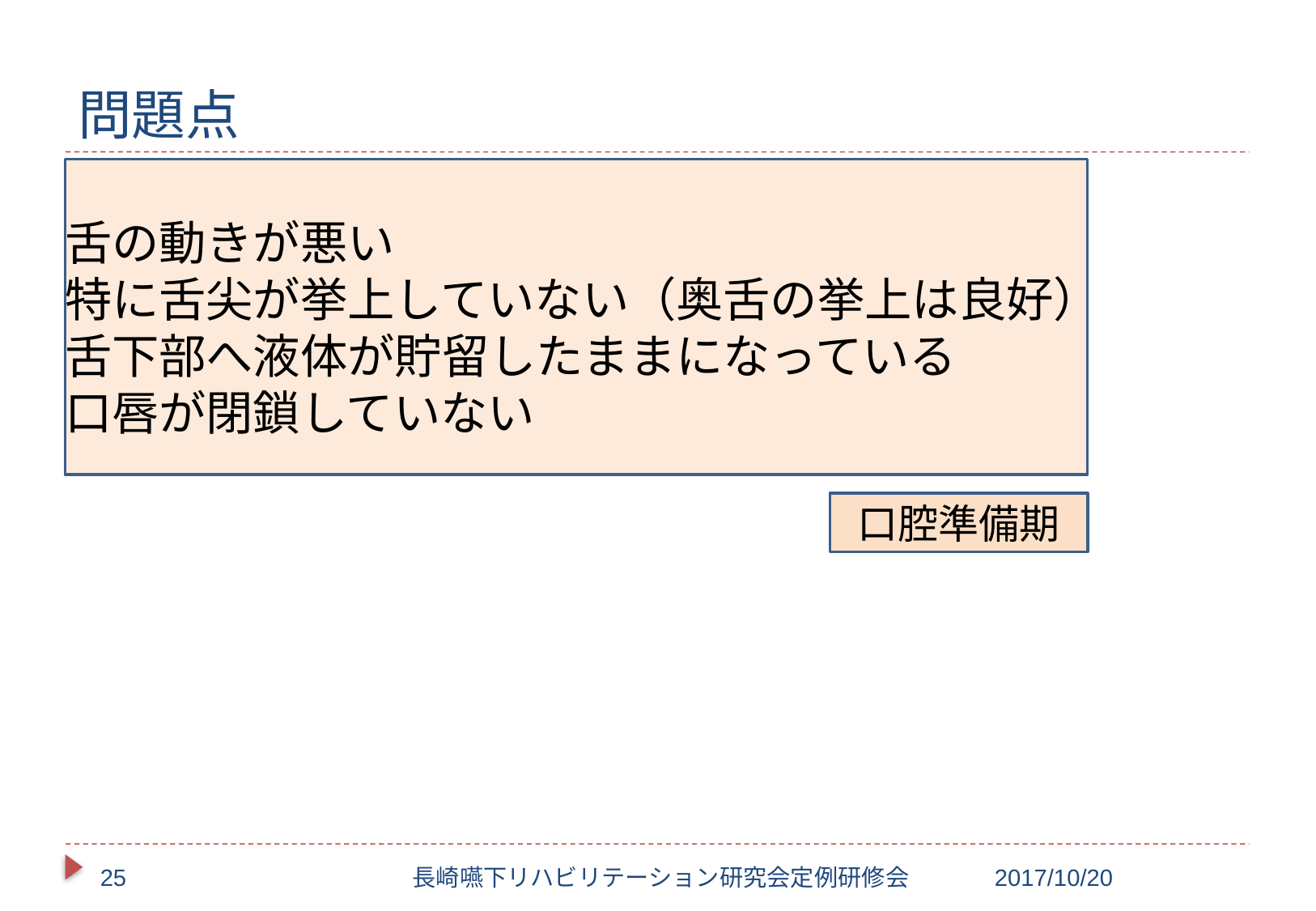

# 問題点

舌の動きが悪い
特に舌尖が挙上していない（奥舌の挙上は良好）
舌下部へ液体が貯留したままになっている
口唇が閉鎖していない
口腔準備期
25
長崎嚥下リハビリテーション研究会定例研修会
2017/10/20